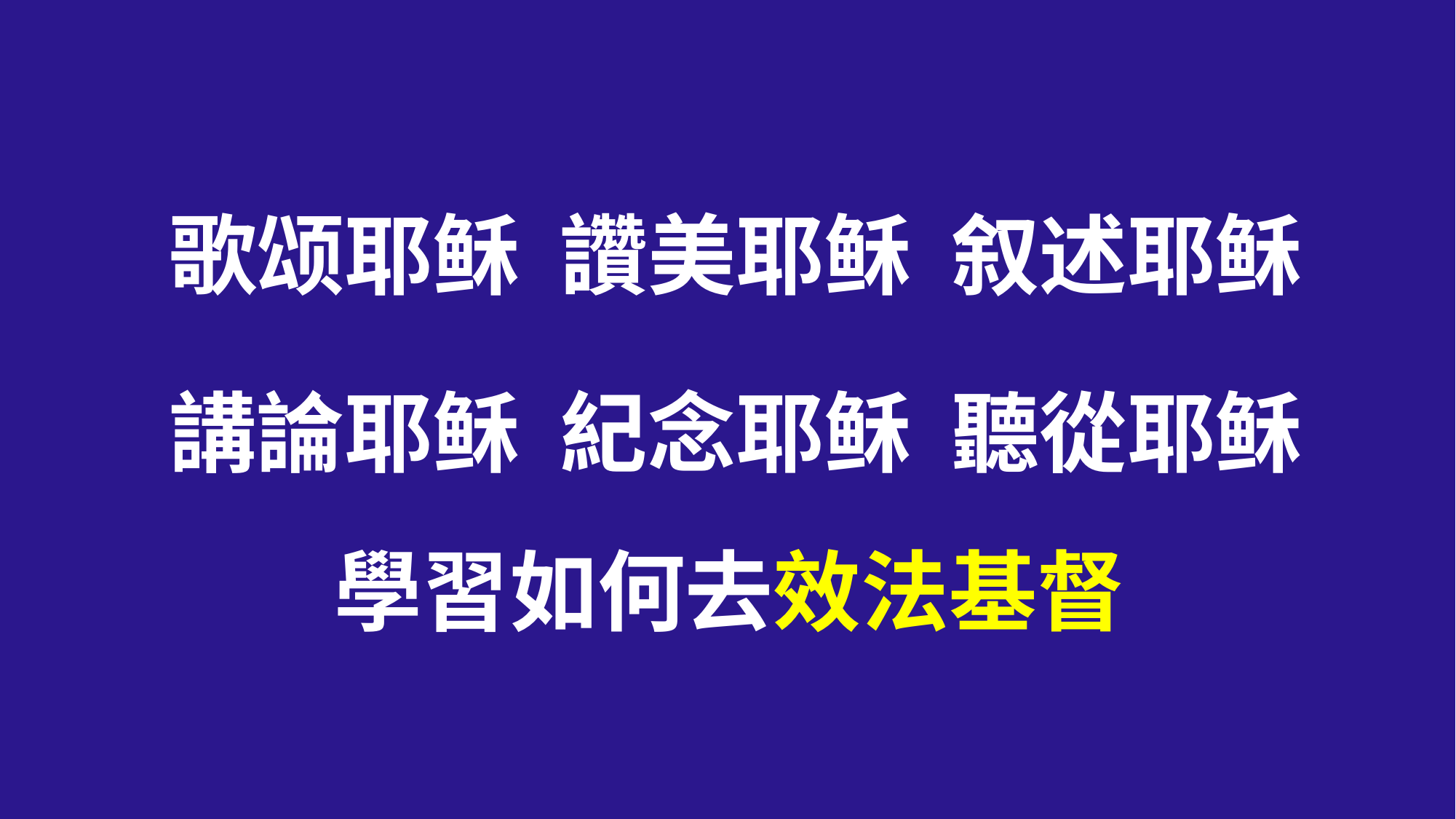

歌颂耶稣  讚美耶稣  叙述耶稣
講論耶稣  紀念耶稣  聽從耶稣
學習如何去效法基督